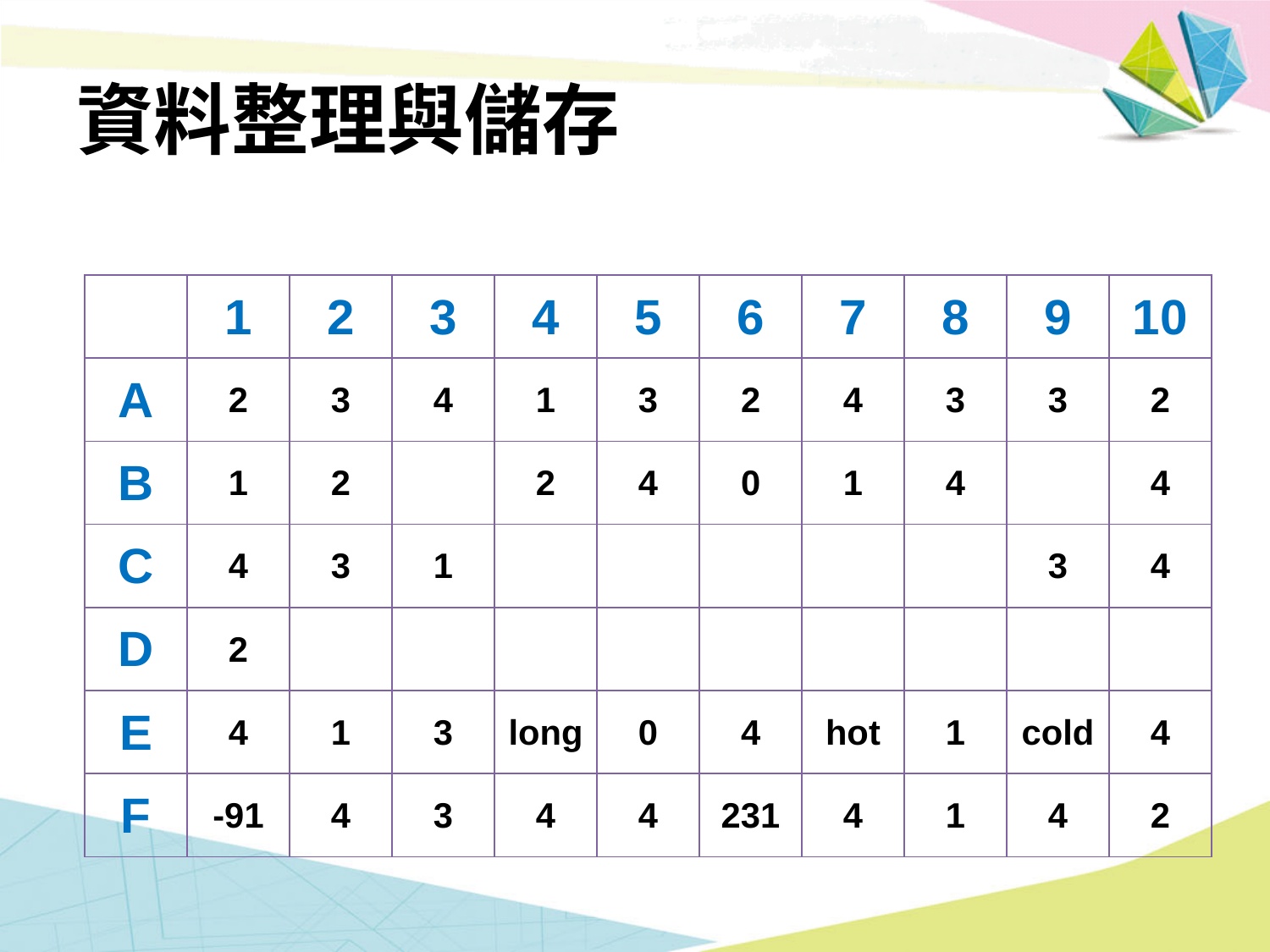

# 資料整理與儲存
|  | 1 | 2 | 3 | 4 | 5 | 6 | 7 | 8 | 9 | 10 |
| --- | --- | --- | --- | --- | --- | --- | --- | --- | --- | --- |
| A | 2 | 3 | 4 | 1 | 3 | 2 | 4 | 3 | 3 | 2 |
| B | 1 | 2 |  | 2 | 4 | 0 | 1 | 4 |  | 4 |
| C | 4 | 3 | 1 |  |  |  |  |  | 3 | 4 |
| D | 2 |  |  |  |  |  |  |  |  |  |
| E | 4 | 1 | 3 | long | 0 | 4 | hot | 1 | cold | 4 |
| F | -91 | 4 | 3 | 4 | 4 | 231 | 4 | 1 | 4 | 2 |